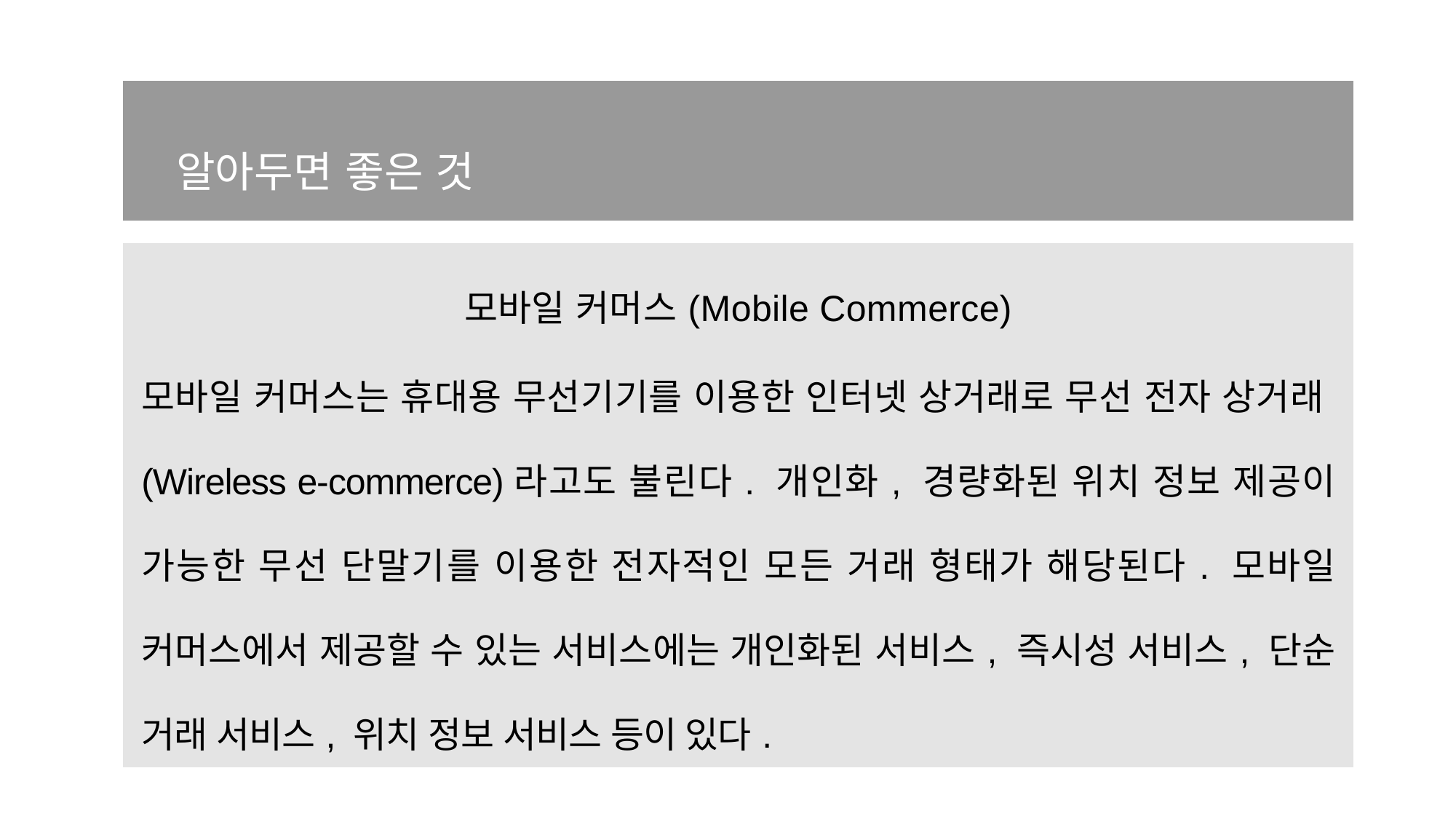

| 알아두면 좋은 것 |
| --- |
|  |
| 모바일 커머스(Mobile Commerce) 모바일 커머스는 휴대용 무선기기를 이용한 인터넷 상거래로 무선 전자 상거래(Wireless e-commerce)라고도 불린다. 개인화, 경량화된 위치 정보 제공이 가능한 무선 단말기를 이용한 전자적인 모든 거래 형태가 해당된다. 모바일 커머스에서 제공할 수 있는 서비스에는 개인화된 서비스, 즉시성 서비스, 단순 거래 서비스, 위치 정보 서비스 등이 있다. |